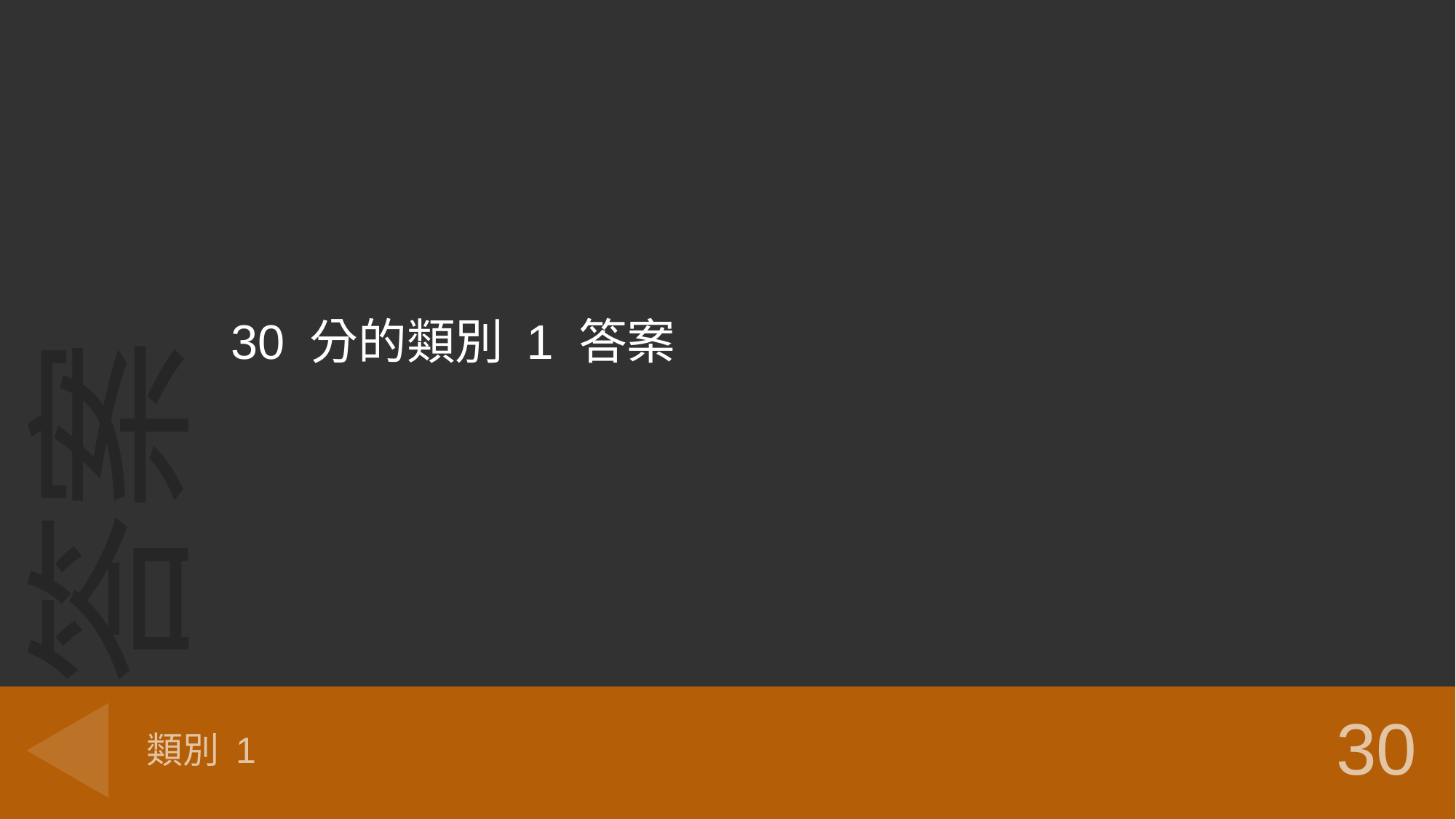

30 分的類別 1 答案
# 類別 1
30